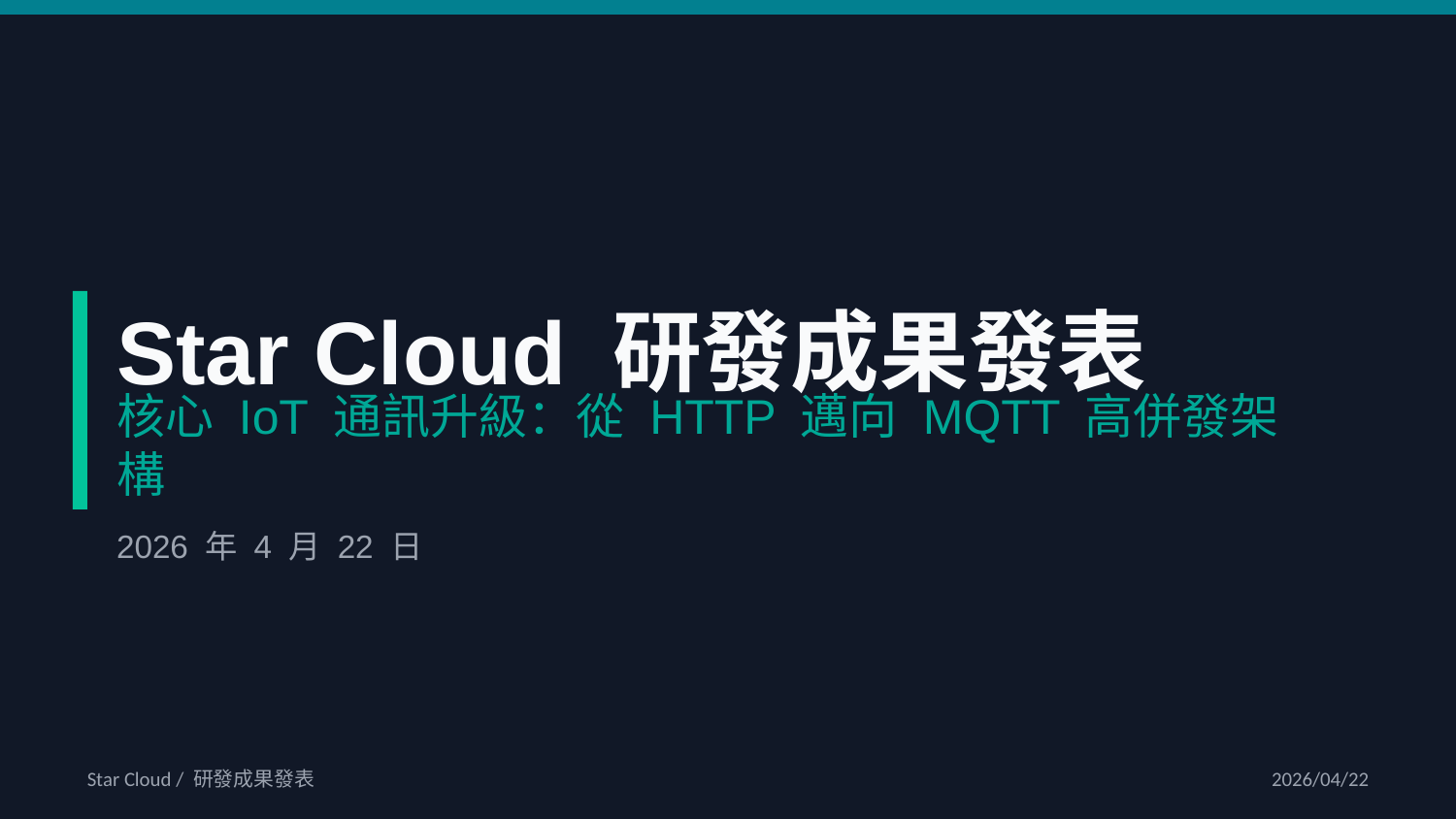

Star Cloud 研發成果發表
核心 IoT 通訊升級：從 HTTP 邁向 MQTT 高併發架構
2026 年 4 月 22 日